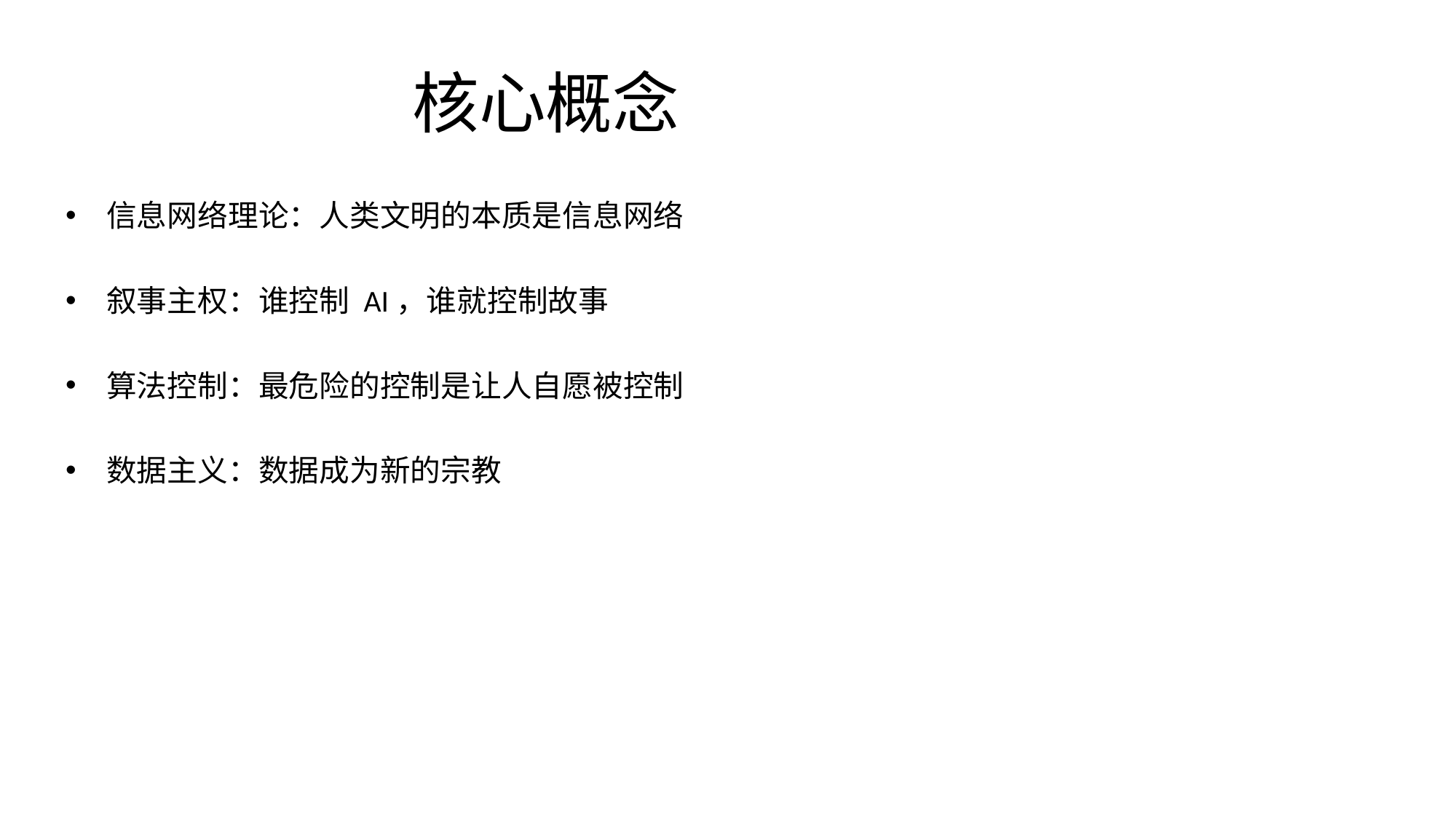

# 核心概念
信息网络理论：人类文明的本质是信息网络

叙事主权：谁控制 AI，谁就控制故事

算法控制：最危险的控制是让人自愿被控制

数据主义：数据成为新的宗教